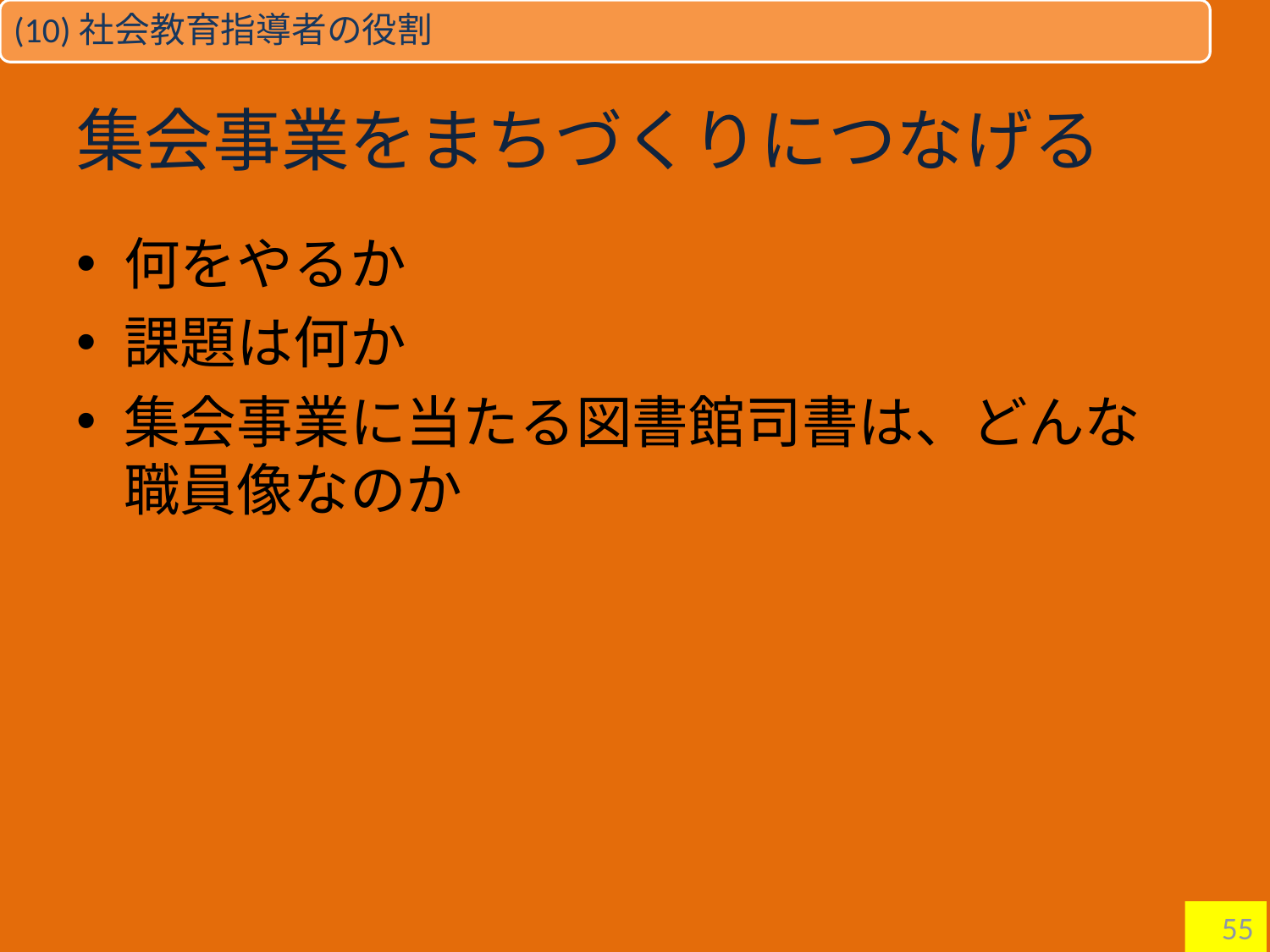

(10)社会教育指導者の役割
# 集会事業をまちづくりにつなげる
何をやるか
課題は何か
集会事業に当たる図書館司書は、どんな職員像なのか

55